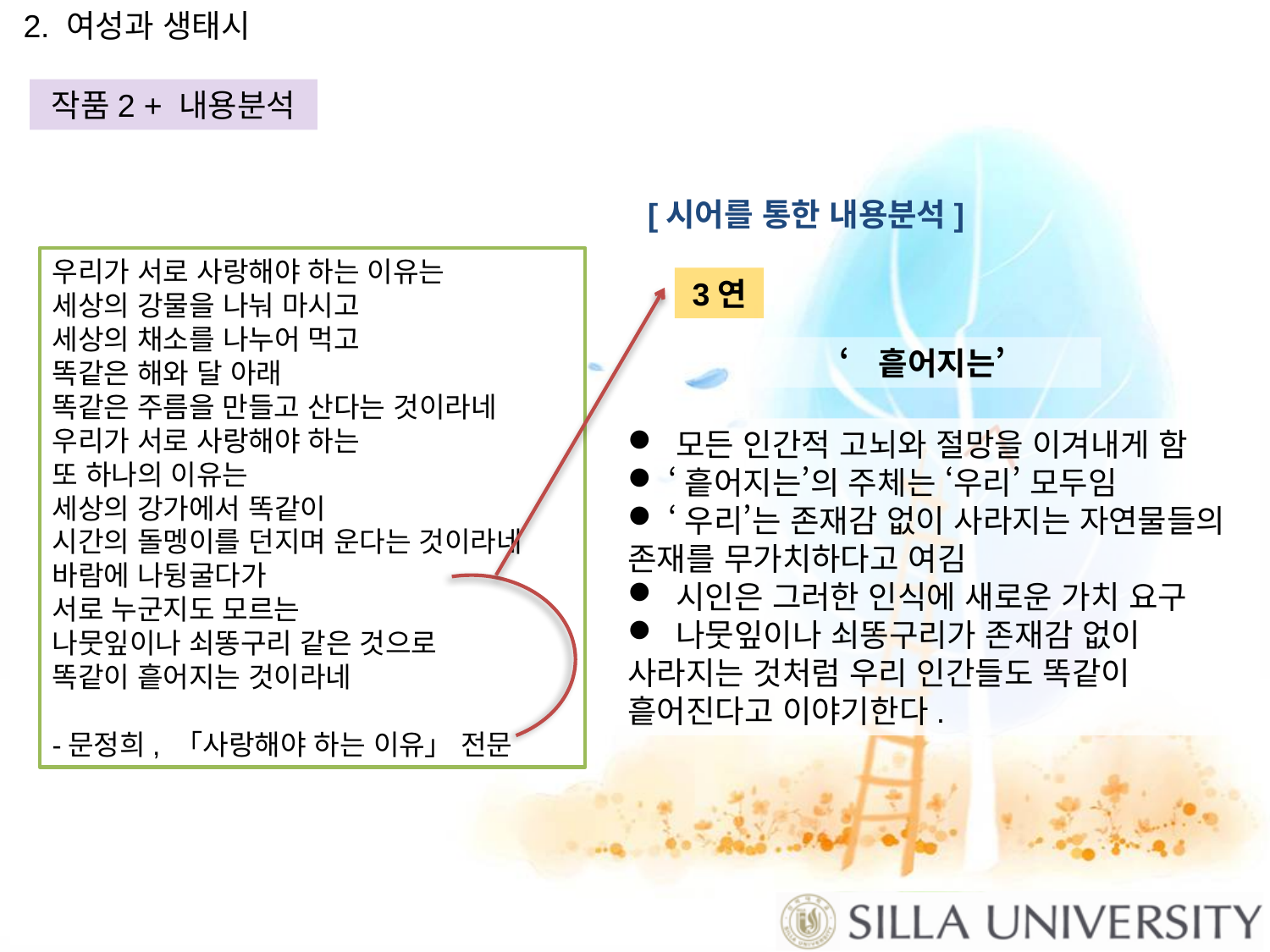

작품2 + 내용분석
[시어를 통한 내용분석]
우리가 서로 사랑해야 하는 이유는
세상의 강물을 나눠 마시고
세상의 채소를 나누어 먹고
똑같은 해와 달 아래
똑같은 주름을 만들고 산다는 것이라네
우리가 서로 사랑해야 하는
또 하나의 이유는
세상의 강가에서 똑같이
시간의 돌멩이를 던지며 운다는 것이라네
바람에 나뒹굴다가
서로 누군지도 모르는
나뭇잎이나 쇠똥구리 같은 것으로
똑같이 흩어지는 것이라네

-문정희, 「사랑해야 하는 이유」 전문

3연
‘흩어지는’
 모든 인간적 고뇌와 절망을 이겨내게 함
 ‘흩어지는’의 주체는 ‘우리’ 모두임
 ‘우리’는 존재감 없이 사라지는 자연물들의 존재를 무가치하다고 여김
 시인은 그러한 인식에 새로운 가치 요구
 나뭇잎이나 쇠똥구리가 존재감 없이 사라지는 것처럼 우리 인간들도 똑같이 흩어진다고 이야기한다.